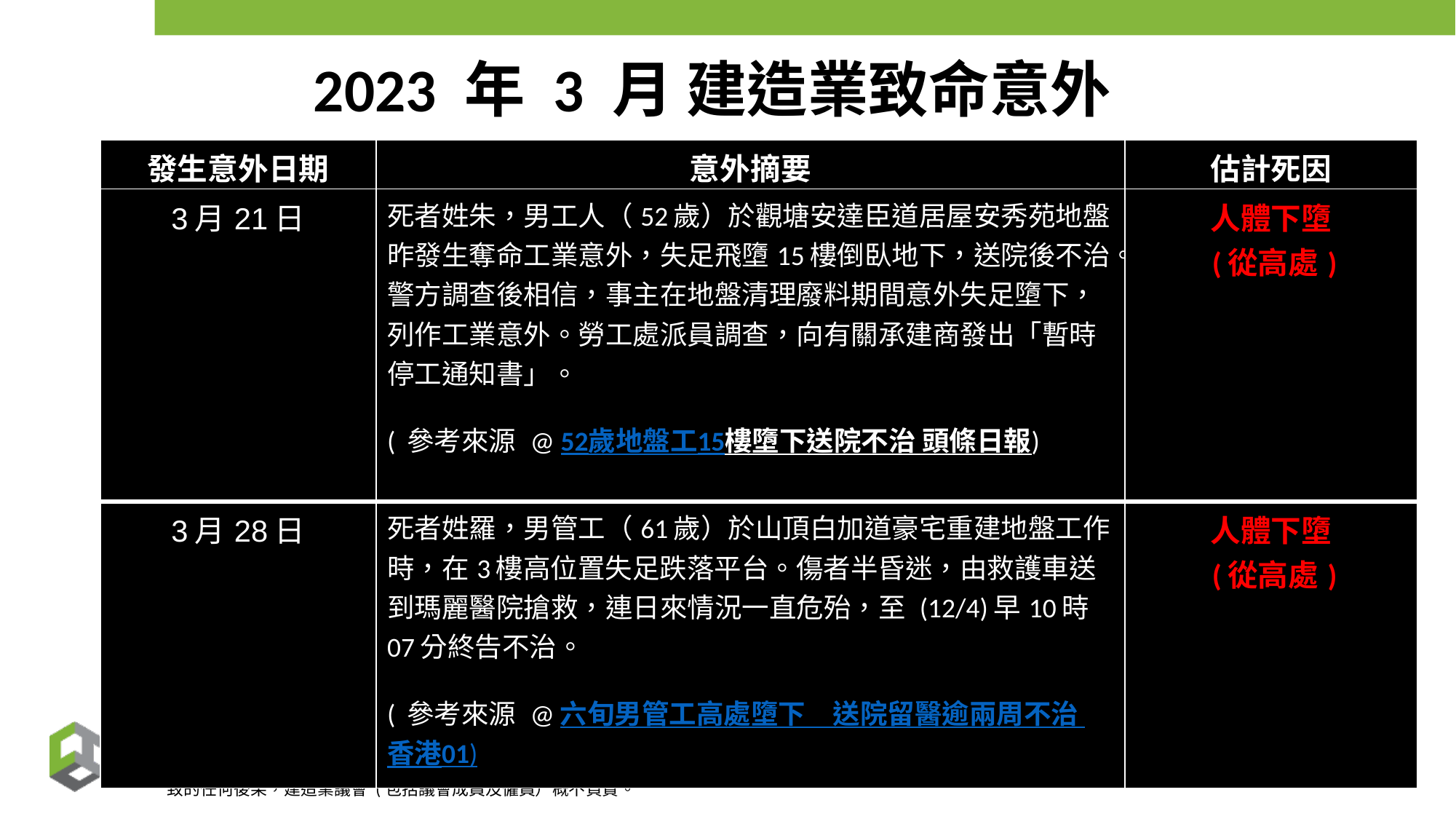

2023 年 3 月 建造業致命意外
#
| 發生意外日期 | 意外摘要 | 估計死因 |
| --- | --- | --- |
| 2月17日 | 死者姓黃，男電工（59歲），將軍澳區內一個地盤內暈倒後送院搶救不治。上午12時許，工作期間不適，自行到地盤休息室休息，其後暈倒送院不冶，身上無表面傷痕，死因有待驗屍後確定。 ( 參考來源 @將軍澳地盤電工暈倒　送院搶救不治　警列工業意外追查) | 有待驗屍後確定 |
| 3月21日 | 死者姓朱，男工人（52歲）於觀塘安達臣道居屋安秀苑地盤昨發生奪命工業意外，失足飛墮15樓倒臥地下，送院後不治。警方調查後相信，事主在地盤清理廢料期間意外失足墮下，列作工業意外。勞工處派員調查，向有關承建商發出「暫時停工通知書」。 ( 參考來源 @ 52歲地盤工15樓墮下送院不治 頭條日報) | 人體下墮 (從高處) |
| --- | --- | --- |
| 3月28日 | 死者姓羅，男管工（61歲）於山頂白加道豪宅重建地盤工作時，在3樓高位置失足跌落平台。傷者半昏迷，由救護車送到瑪麗醫院搶救，連日來情況一直危殆，至 (12/4)早10時07分終告不治。 ( 參考來源 @六旬男管工高處墮下　送院留醫逾兩周不治 香港01) | 人體下墮 (從高處) |
免責聲明：
上述之估計意外成因是根據新聞報導內容所作出之初步猜測，可能並不等同事實及全部。以上內容不構成有關事宜或任何其他事宜的專業意見。此外，對採用或不採用本訊息所引致的任何後果，建造業議會 (包括議會成員及僱員）概不負責。 。
2